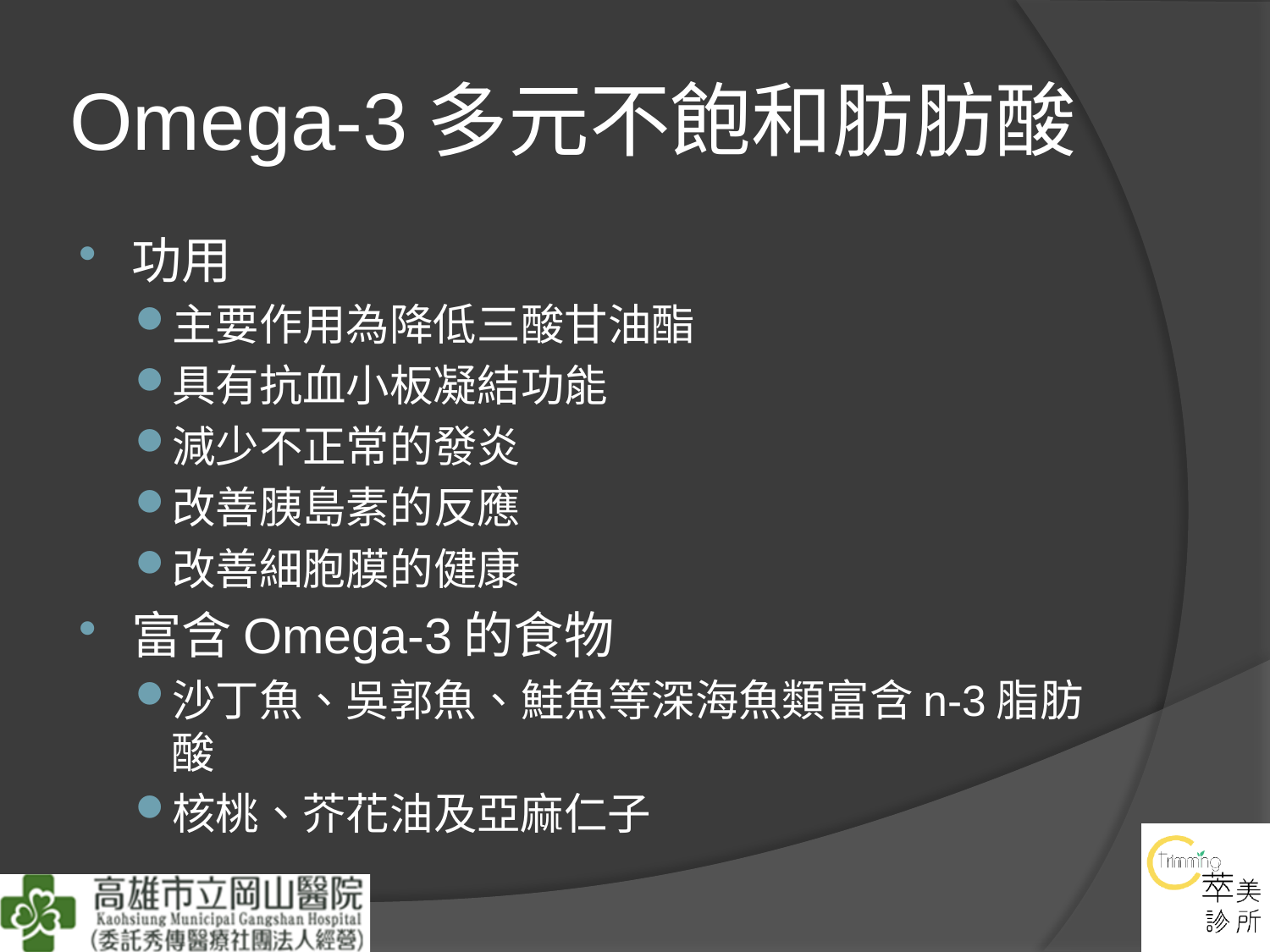

# Omega-3多元不飽和肪肪酸
功用
主要作用為降低三酸甘油酯
具有抗血小板凝結功能
減少不正常的發炎
改善胰島素的反應
改善細胞膜的健康
富含Omega-3的食物
沙丁魚、吳郭魚、鮭魚等深海魚類富含n-3脂肪酸
核桃、芥花油及亞麻仁子